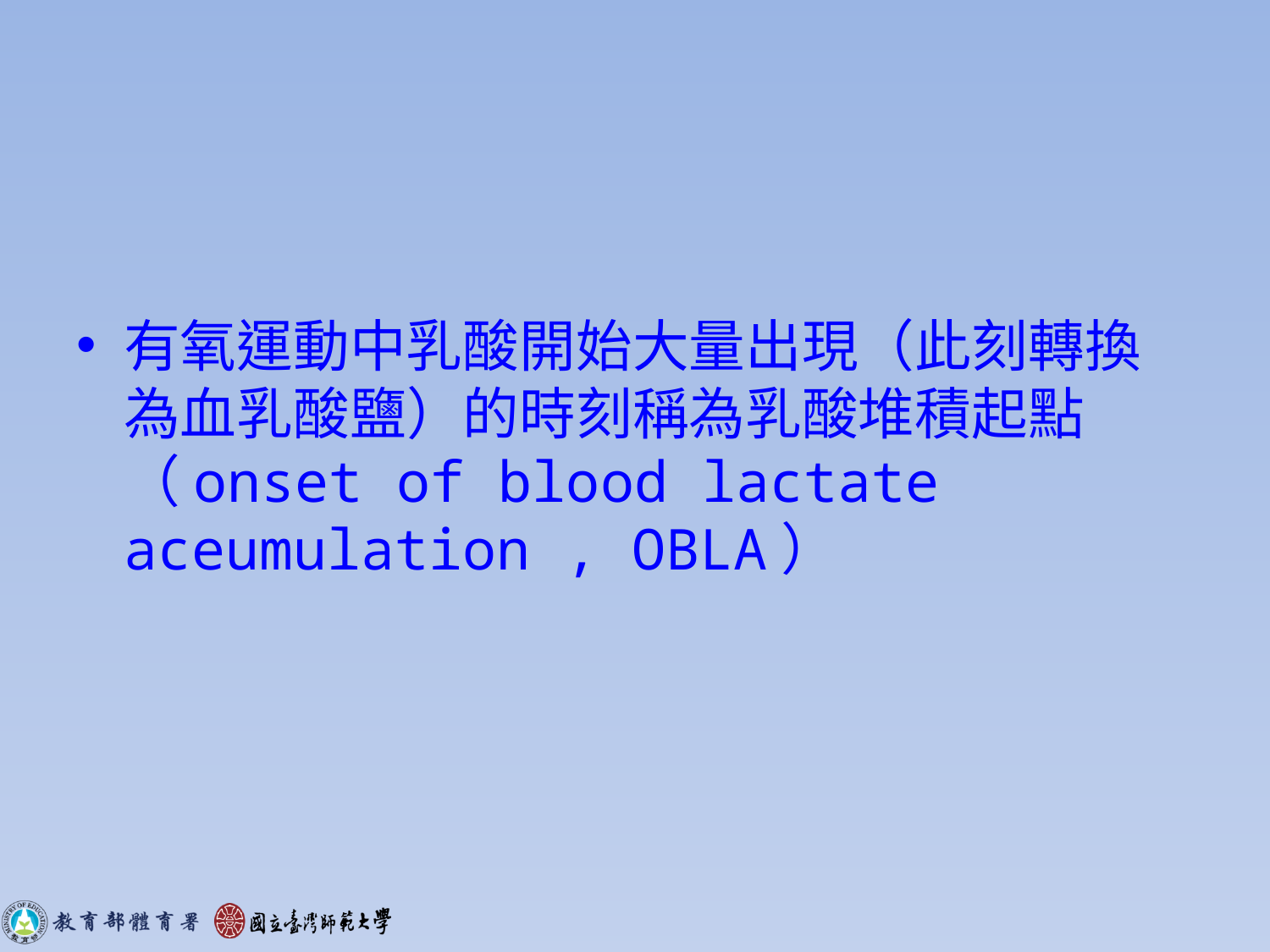

#

有氧運動中乳酸開始大量出現（此刻轉換為血乳酸鹽）的時刻稱為乳酸堆積起點（onset of blood lactate aceumulation , OBLA）